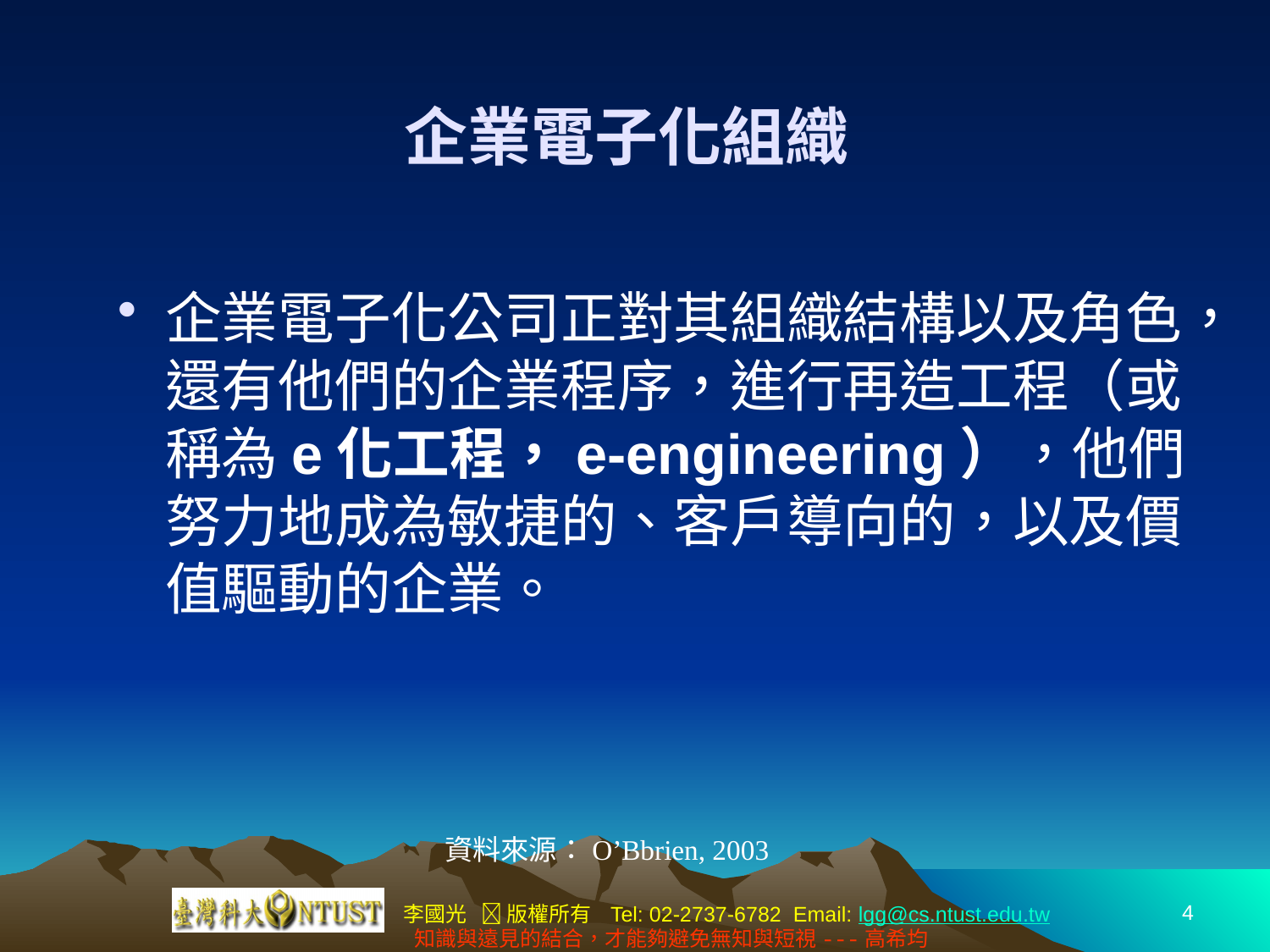

# 企業電子化組織
企業電子化公司正對其組織結構以及角色，還有他們的企業程序，進行再造工程（或稱為e化工程，e-engineering），他們努力地成為敏捷的、客戶導向的，以及價值驅動的企業。
資料來源：O’Bbrien, 2003
4